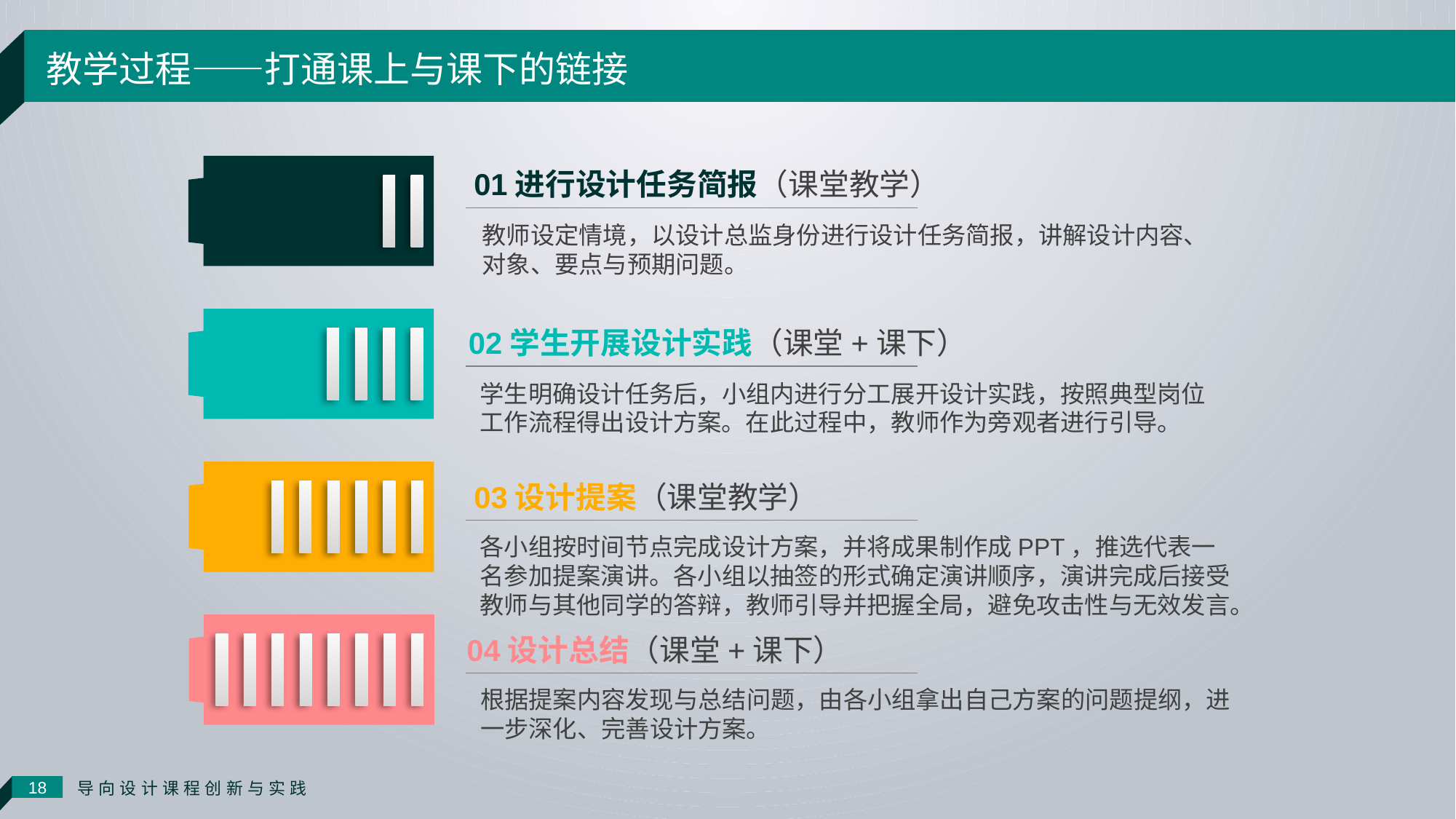

18

教学过程——打通课上与课下的链接

01进行设计任务简报（课堂教学）

教师设定情境，以设计总监身份进行设计任务简报，讲解设计内容、对象、要点与预期问题。

02学生开展设计实践（课堂+课下）

学生明确设计任务后，小组内进行分工展开设计实践，按照典型岗位工作流程得出设计方案。在此过程中，教师作为旁观者进行引导。

03设计提案（课堂教学）

各小组按时间节点完成设计方案，并将成果制作成PPT，推选代表一名参加提案演讲。各小组以抽签的形式确定演讲顺序，演讲完成后接受教师与其他同学的答辩，教师引导并把握全局，避免攻击性与无效发言。

04设计总结（课堂+课下）

根据提案内容发现与总结问题，由各小组拿出自己方案的问题提纲，进一步深化、完善设计方案。
导向设计课程创新与实践